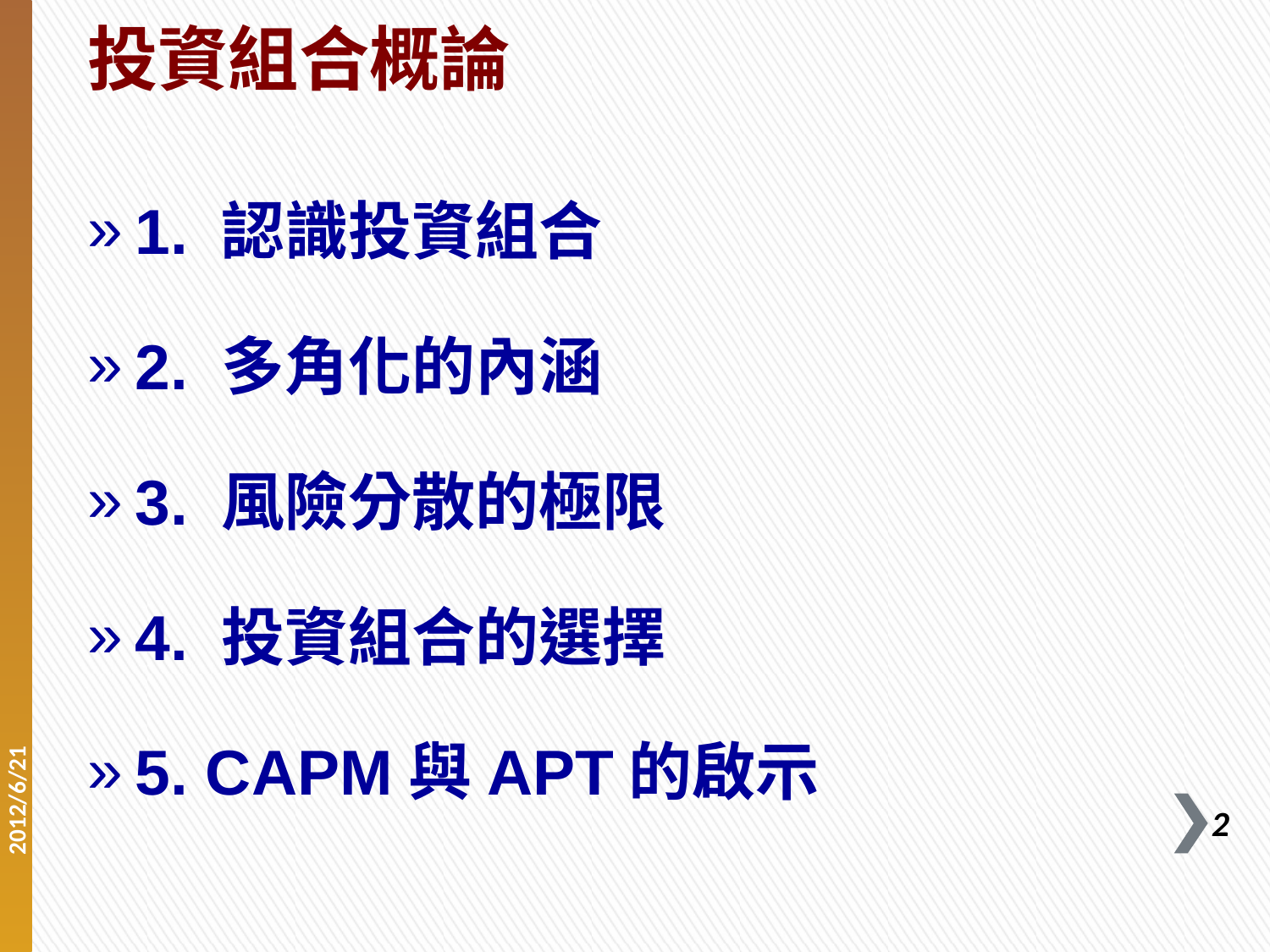

# 投資組合概論
1. 認識投資組合
2. 多角化的內涵
3. 風險分散的極限
4. 投資組合的選擇
5. CAPM與APT的啟示

2012/6/21
2